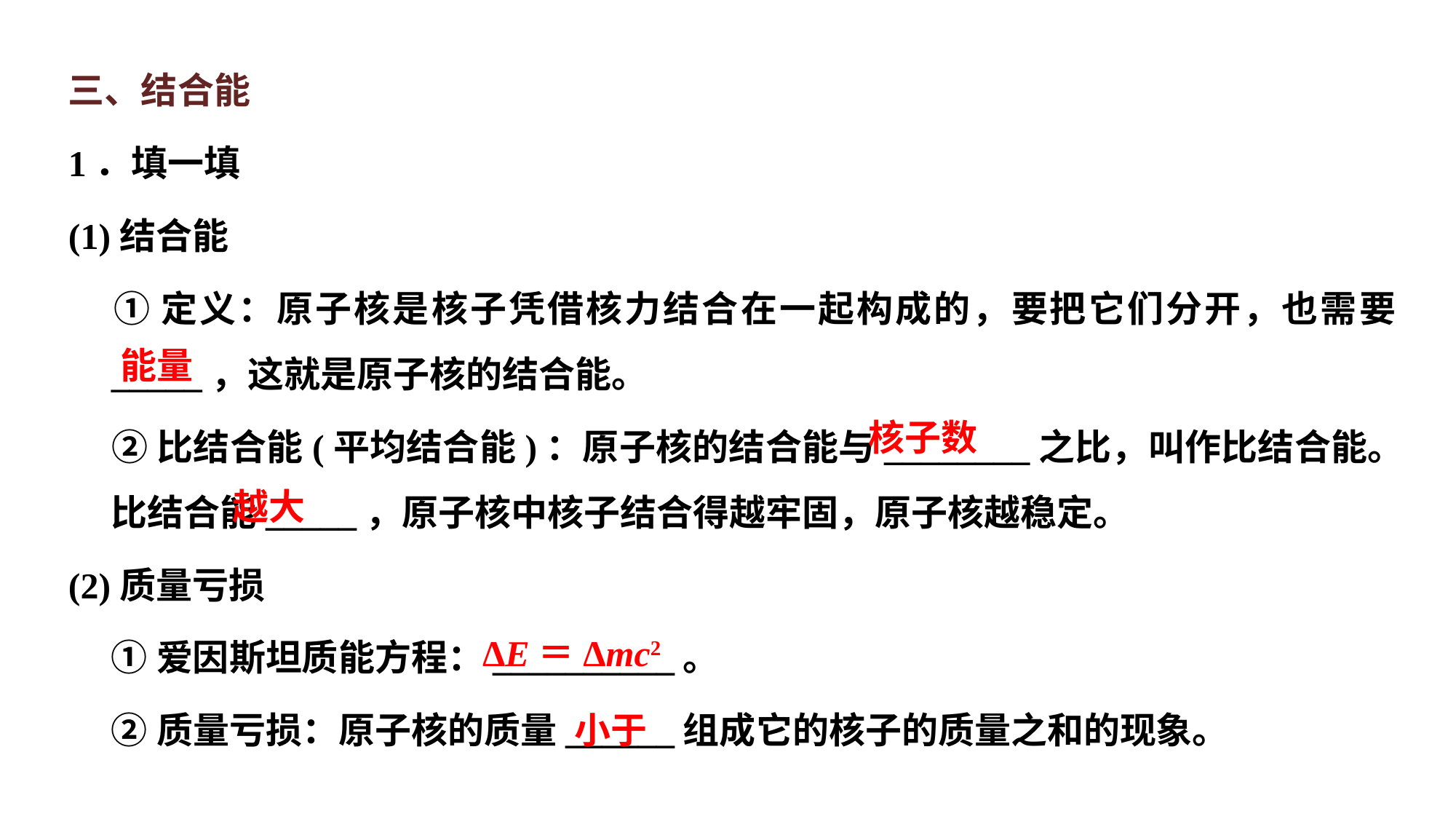

三、结合能
1．填一填
(1)结合能
	①定义：原子核是核子凭借核力结合在一起构成的，要把它们分开，也需要_____，这就是原子核的结合能。
	②比结合能(平均结合能)：原子核的结合能与________之比，叫作比结合能。比结合能_____，原子核中核子结合得越牢固，原子核越稳定。
(2)质量亏损
	①爱因斯坦质能方程：__________。
	②质量亏损：原子核的质量______组成它的核子的质量之和的现象。
能量
核子数
越大
ΔE＝Δmc2
小于